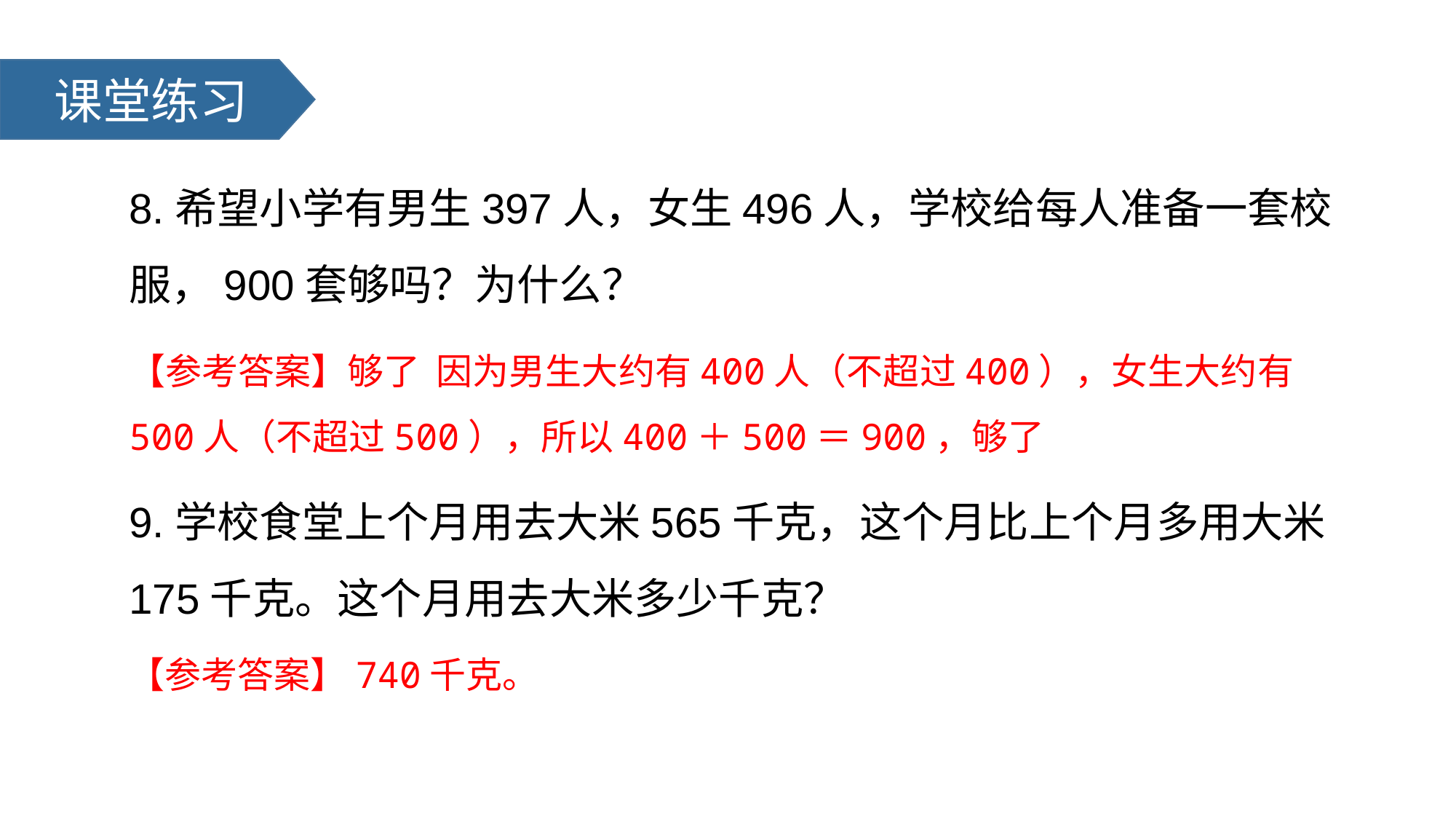

课堂练习
8.希望小学有男生397人，女生496人，学校给每人准备一套校服，900套够吗？为什么？
【参考答案】够了  因为男生大约有400人（不超过400），女生大约有500人（不超过500），所以400＋500＝900，够了
9.学校食堂上个月用去大米565千克，这个月比上个月多用大米175千克。这个月用去大米多少千克？
【参考答案】740千克。